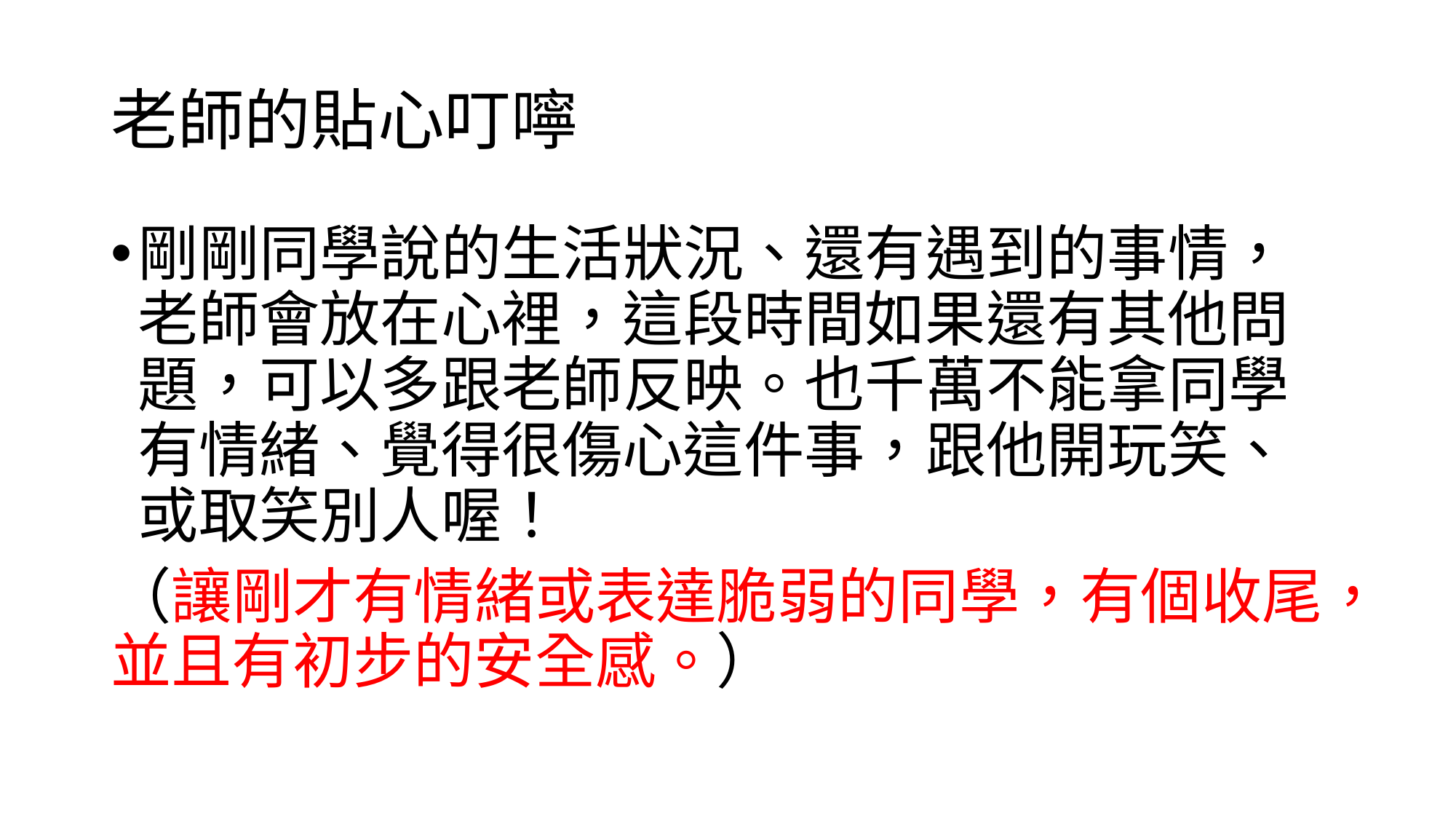

# 老師的貼心叮嚀
剛剛同學說的生活狀況、還有遇到的事情，老師會放在心裡，這段時間如果還有其他問題，可以多跟老師反映。也千萬不能拿同學有情緒、覺得很傷心這件事，跟他開玩笑、或取笑別人喔！
（讓剛才有情緒或表達脆弱的同學，有個收尾，並且有初步的安全感。）